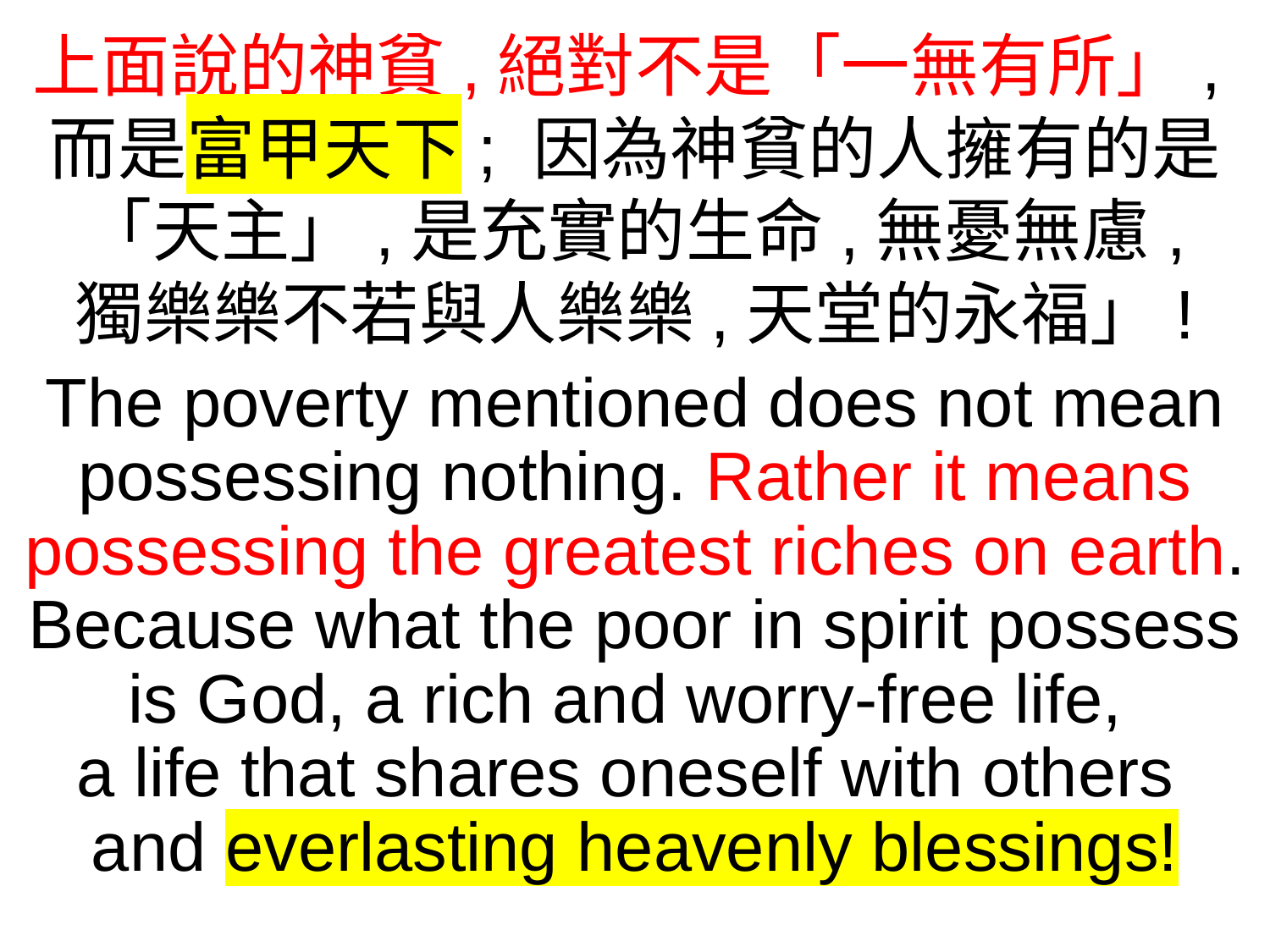

上面說的神貧,絕對不是「一無有所」,而是富甲天下; 因為神貧的人擁有的是
「天主」,是充實的生命,無憂無慮,
獨樂樂不若與人樂樂,天堂的永福」!
The poverty mentioned does not mean possessing nothing. Rather it means possessing the greatest riches on earth. Because what the poor in spirit possess is God, a rich and worry-free life,
a life that shares oneself with others
and everlasting heavenly blessings!